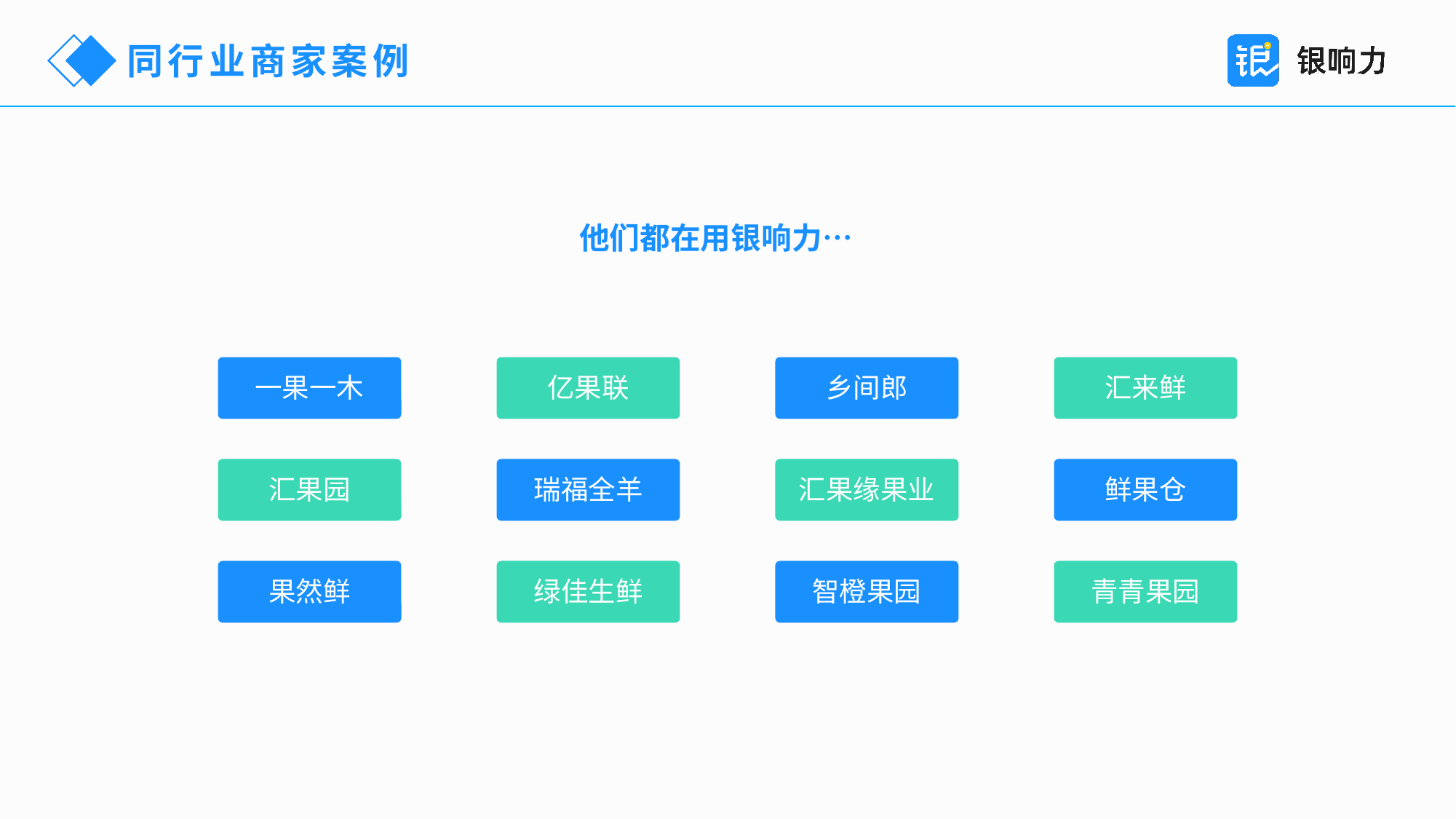

同行业商家案例
他们都在用银响力…

一果一木
亿果联
乡间郎
汇来鲜

汇果园
瑞福全羊
汇果缘果业
鲜果仓

果然鲜
绿佳生鲜
智橙果园
青青果园